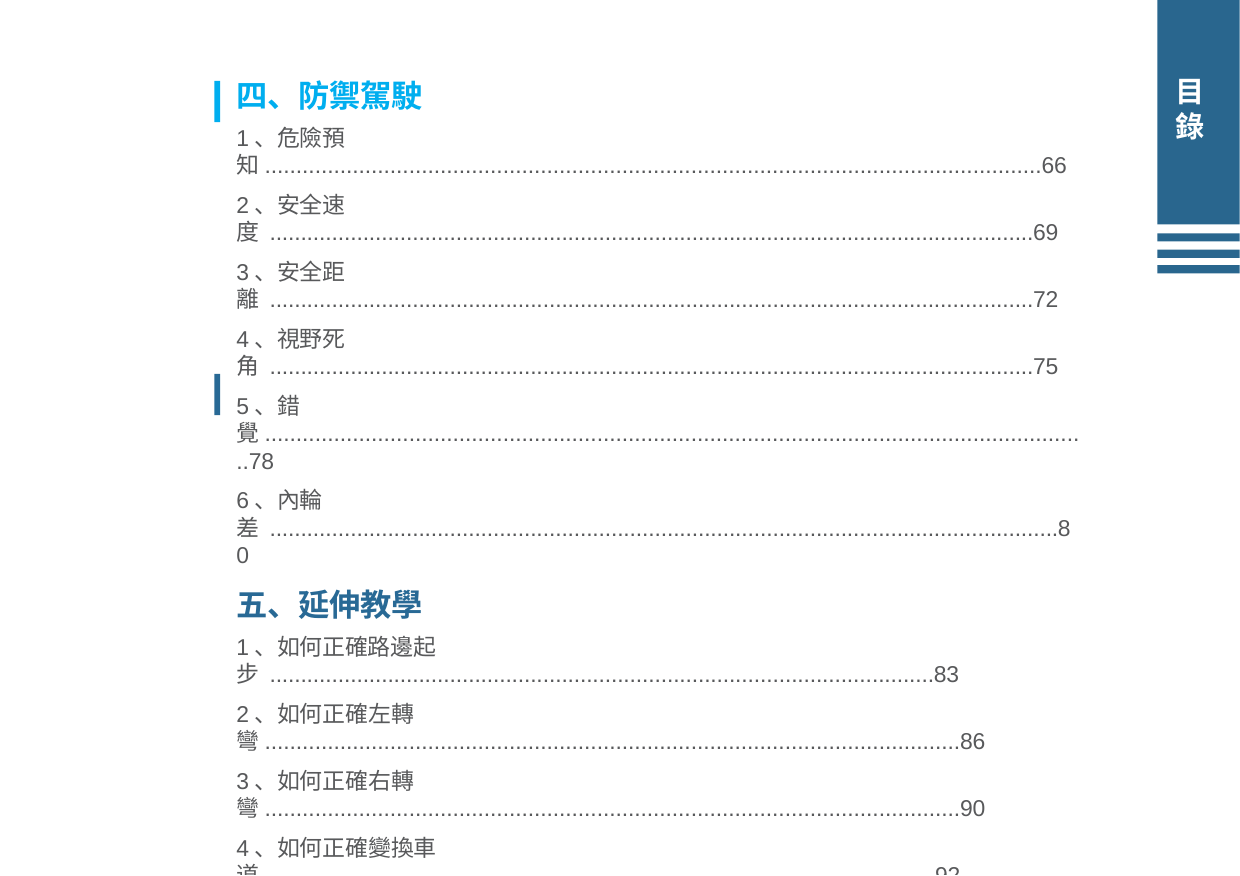

目錄
# 四、防禦駕駛

1、危險預知............................................................................................................................66
2、安全速度 ...........................................................................................................................69
3、安全距離 ...........................................................................................................................72
4、視野死角 ...........................................................................................................................75
5、錯覺....................................................................................................................................78
6、內輪差 ...............................................................................................................................80
五、延伸教學
1、如何正確路邊起步 ...........................................................................................................83
2、如何正確左轉彎...............................................................................................................86
3、如何正確右轉彎...............................................................................................................90
4、如何正確變換車道...........................................................................................................92
5、無號誌路口停讓...............................................................................................................95
6、路口禮讓行人...................................................................................................................106
7、應注意前方「汽車突然開啟車門」 .............................................................................108
8、路口或對向車道視線受阻轉彎 ( 向 ) ............................................................................111
9、保持安全車距及間隔並注意大型車內輪差.................................................................115
10、煞車要領..........................................................................................................................117